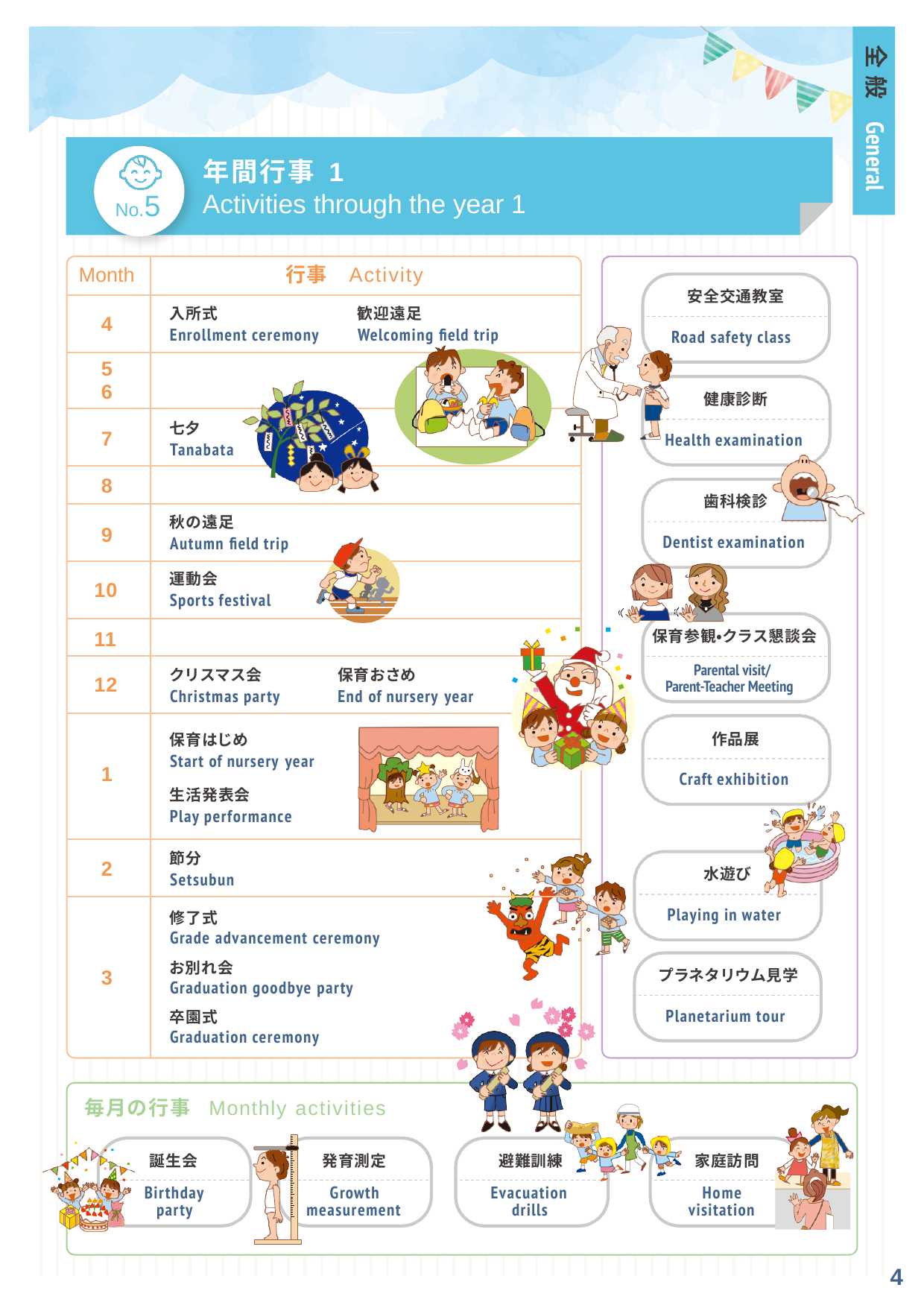

全 般
General
年間行事 1

No.5
Activities through the year 1

Month
行事	Activity

安全交通教室

入所式
歓迎遠足
4
Enrollment ceremony
Welcoming field trip
Road safety class
5
6

健康診断
七夕
7
Health examination
Tanabata
8
歯科検診
秋の遠足
9
Dentist examination
Autumn field trip
運動会
10
Sports festival

11
保育参観・クラス懇談会
Parental visit/
クリスマス会
保育おさめ
12
Parent-Teacher Meeting
Christmas party
End of nursery year
作品展
保育はじめ
Start of nursery year
1
Craft exhibition
生活発表会
Play performance
節分
2
水遊び
Setsubun
Playing in water
修了式
Grade advancement ceremony

お別れ会
3
プラネタリウム見学
Planetarium tour
Graduation goodbye party
卒園式
Graduation ceremony
毎月の行事
Monthly activities

誕生会
発育測定
避難訓練
家庭訪問
Birthday
Growth
Evacuation
Home
party
measurement
drills
visitation
4